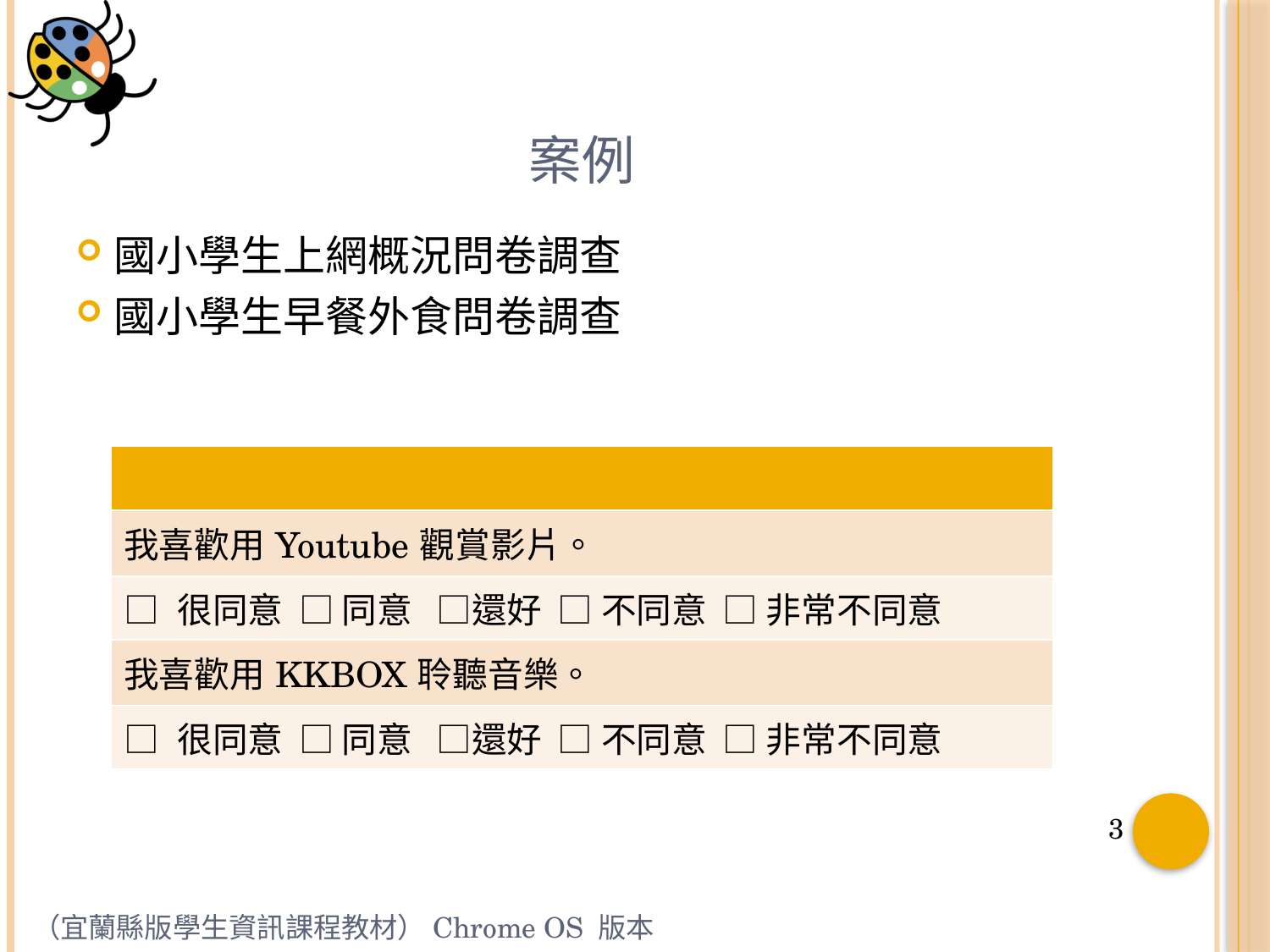

# 案例
國小學生上網概況問卷調查
國小學生早餐外食問卷調查

|  |
| --- |
| 我喜歡用Youtube觀賞影片。 |
| □ 很同意 □ 同意 □還好 □ 不同意 □ 非常不同意 |
| 我喜歡用KKBOX聆聽音樂。 |
| □ 很同意 □ 同意 □還好 □ 不同意 □ 非常不同意 |
（宜蘭縣版學生資訊課程教材）Chrome OS 版本